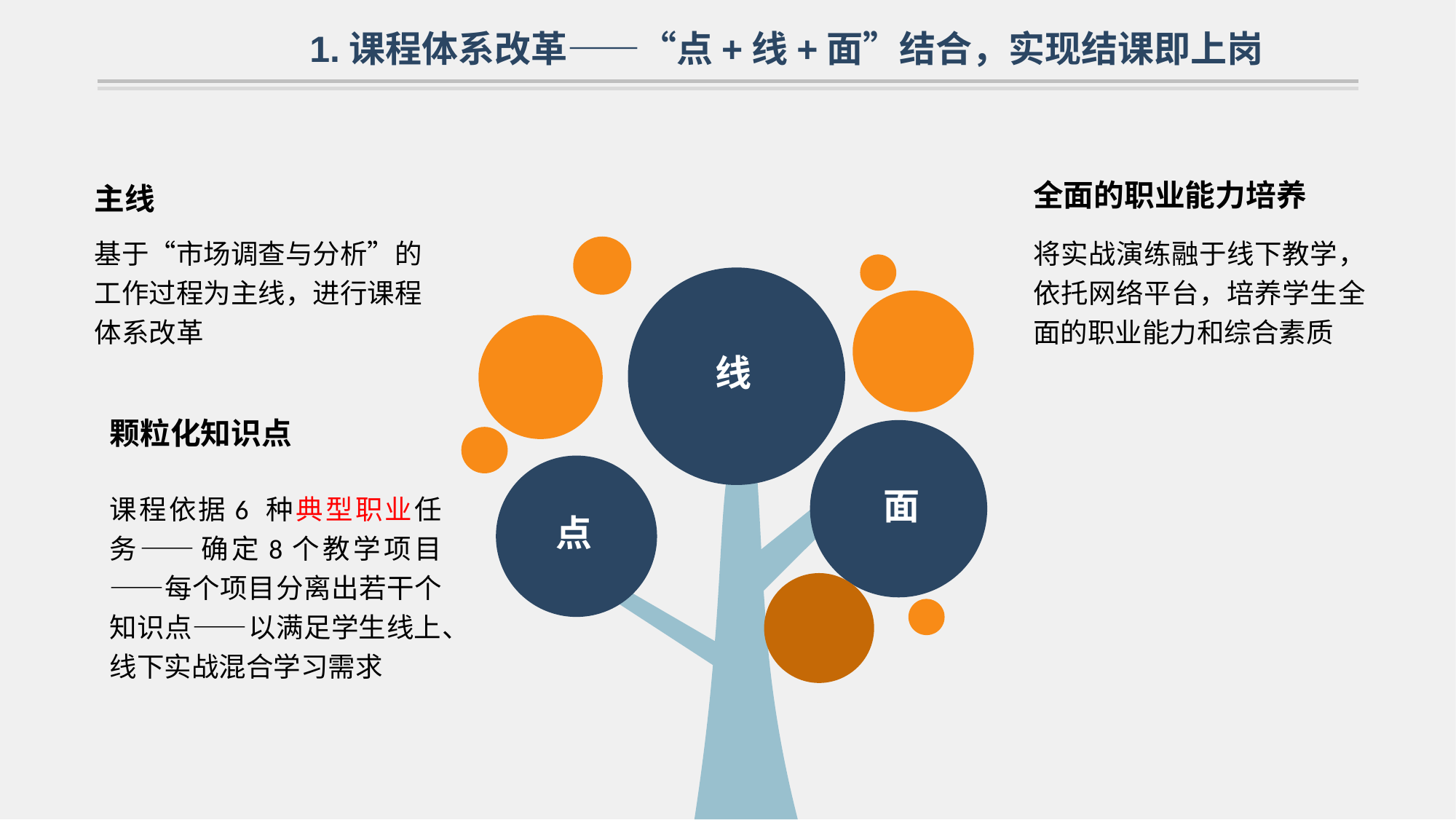

1.课程体系改革——“点+线+面”结合，实现结课即上岗
全面的职业能力培养
主线
基于“市场调查与分析”的工作过程为主线，进行课程体系改革
将实战演练融于线下教学，依托网络平台，培养学生全面的职业能力和综合素质

线
颗粒化知识点

课程依据6 种典型职业任务——确定8个教学项目——每个项目分离出若干个知识点——以满足学生线上、线下实战混合学习需求
面
点